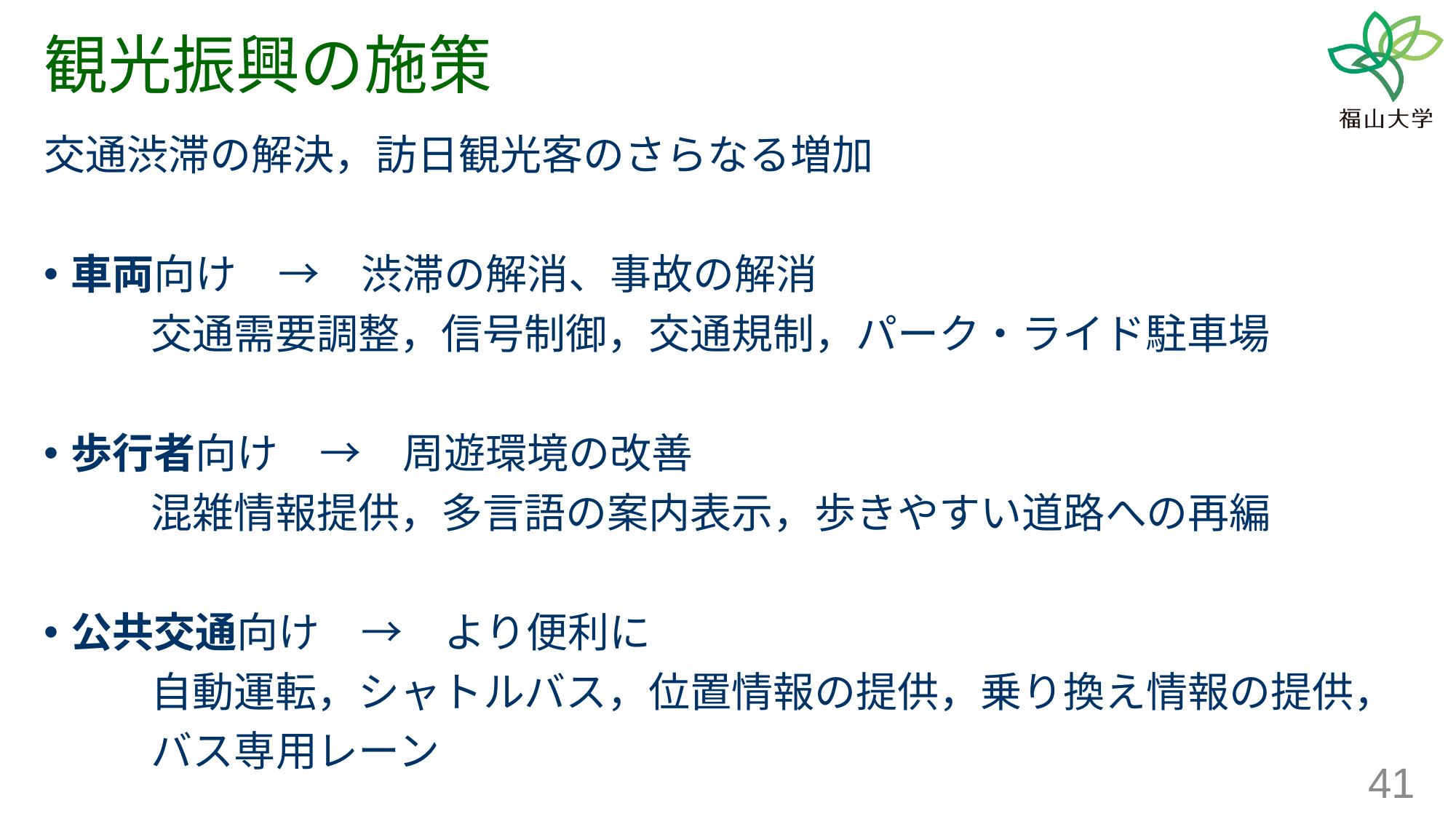

# 観光振興の施策
交通渋滞の解決，訪日観光客のさらなる増加

車両向け　→　渋滞の解消、事故の解消
	交通需要調整，信号制御，交通規制，パーク・ライド駐車場

歩行者向け　→　周遊環境の改善
	混雑情報提供，多言語の案内表示，歩きやすい道路への再編

公共交通向け　→　より便利に
	自動運転，シャトルバス，位置情報の提供，乗り換え情報の提供，
	バス専用レーン
41